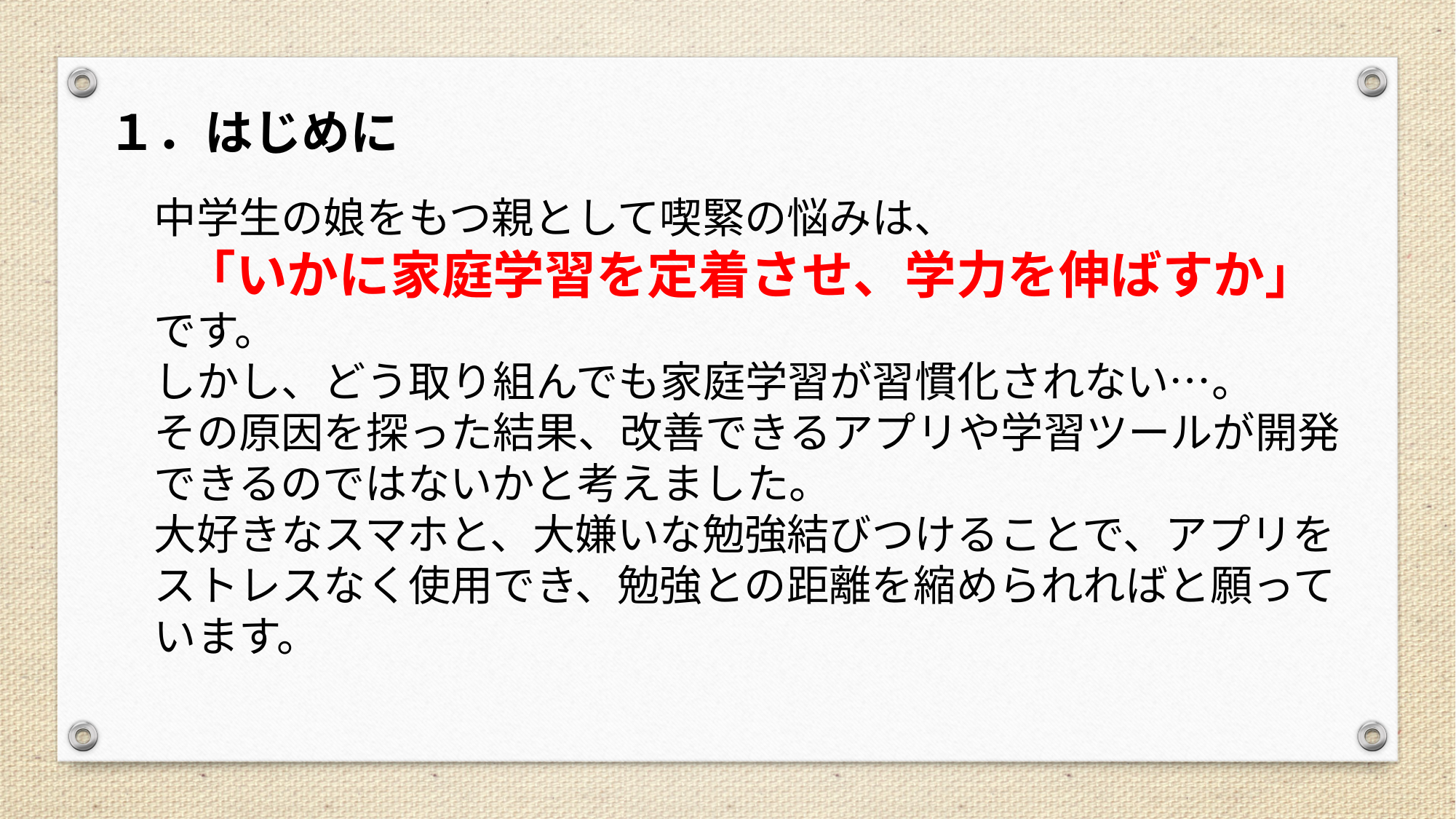

１．はじめに
中学生の娘をもつ親として喫緊の悩みは、
「いかに家庭学習を定着させ、学力を伸ばすか」
です。
しかし、どう取り組んでも家庭学習が習慣化されない…。
その原因を探った結果、改善できるアプリや学習ツールが開発
できるのではないかと考えました。
大好きなスマホと、大嫌いな勉強結びつけることで、アプリをストレスなく使用でき、勉強との距離を縮められればと願っています。